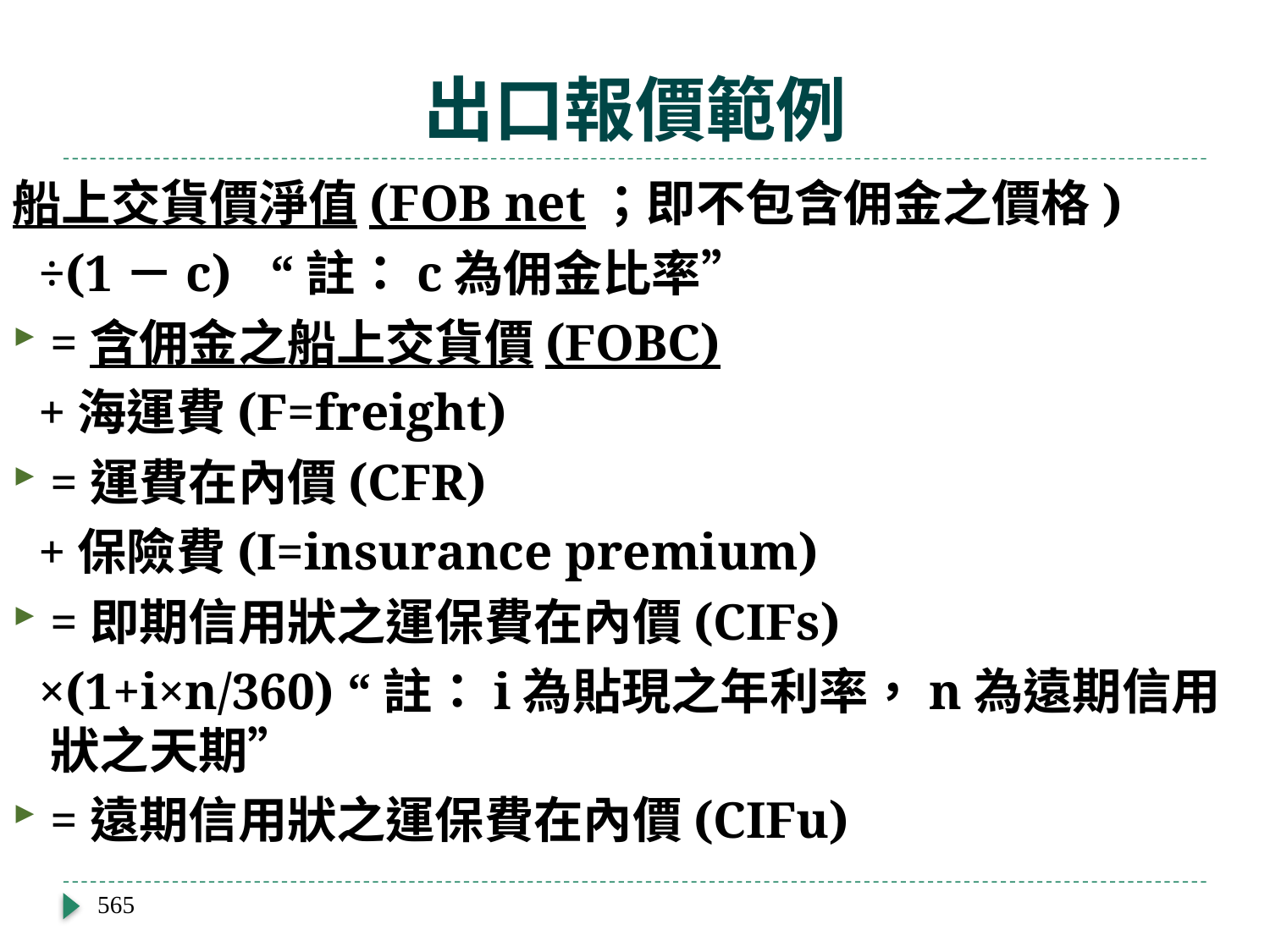

# 出口報價範例
船上交貨價淨值(FOB net；即不包含佣金之價格)
  ÷(1－c)   “註：c為佣金比率”
=含佣金之船上交貨價(FOBC)
  +海運費(F=freight)
=運費在內價(CFR)
  +保險費(I=insurance premium)
=即期信用狀之運保費在內價(CIFs)
  ×(1+i×n/360) “註：i為貼現之年利率，n為遠期信用狀之天期”
=遠期信用狀之運保費在內價(CIFu)
565